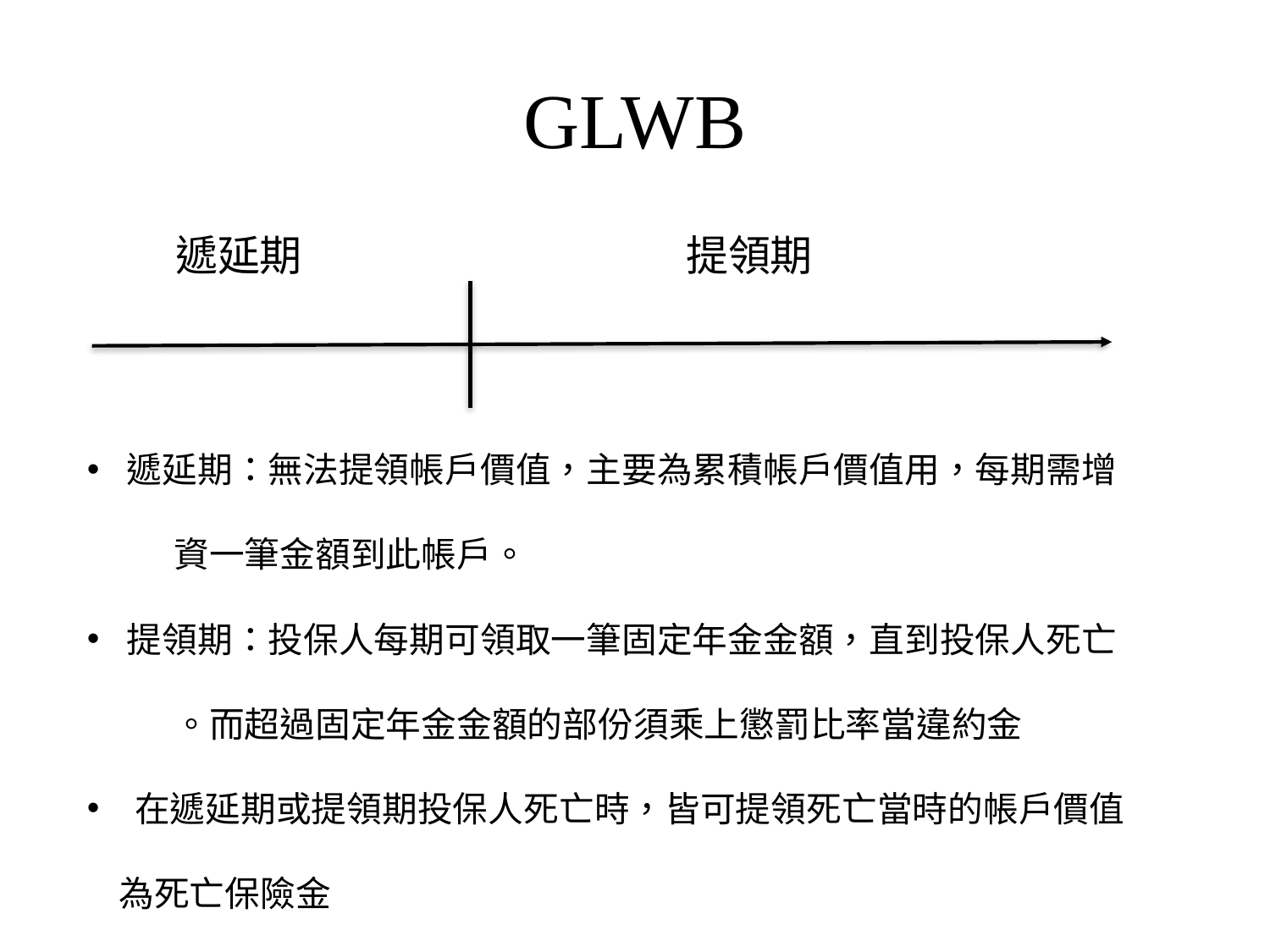

# GLWB
遞延期
提領期
遞延期：無法提領帳戶價值，主要為累積帳戶價值用，每期需增

          資一筆金額到此帳戶。

提領期：投保人每期可領取一筆固定年金金額，直到投保人死亡

          。而超過固定年金金額的部份須乘上懲罰比率當違約金

在遞延期或提領期投保人死亡時，皆可提領死亡當時的帳戶價值

   為死亡保險金